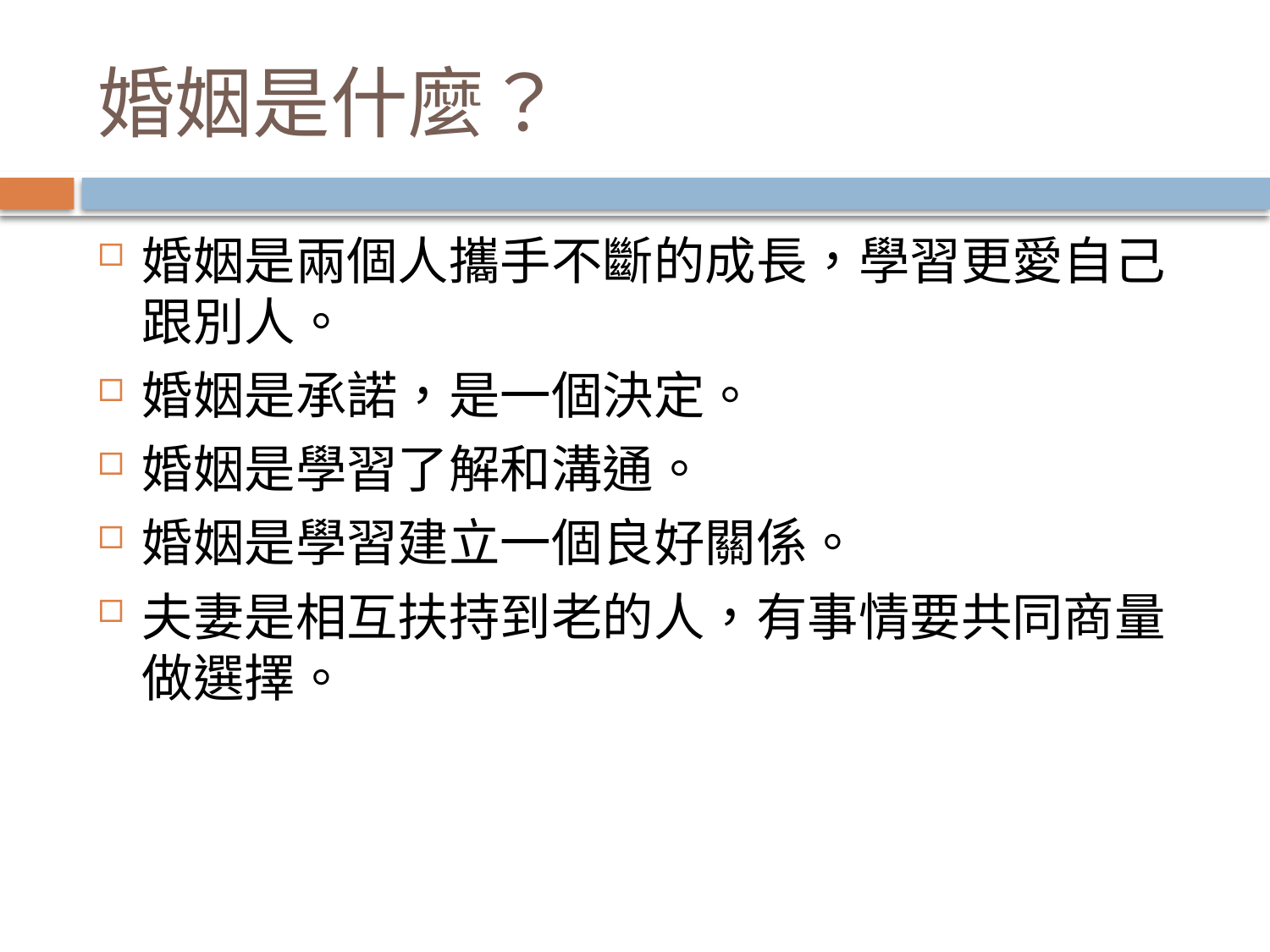

# 婚姻是什麼？
婚姻是兩個人攜手不斷的成長，學習更愛自己跟別人。
婚姻是承諾，是一個決定。
婚姻是學習了解和溝通。
婚姻是學習建立一個良好關係。
夫妻是相互扶持到老的人，有事情要共同商量做選擇。